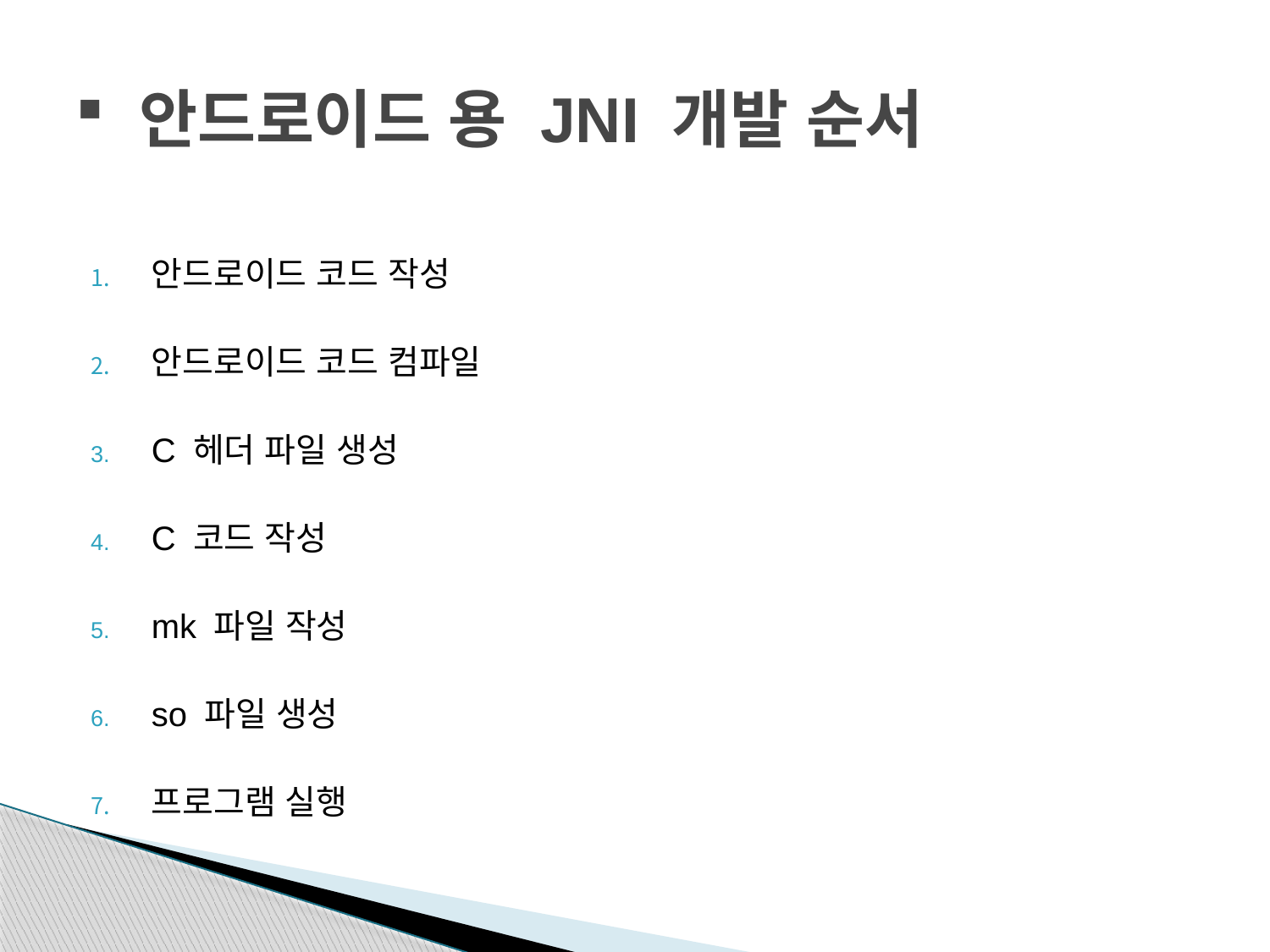

# 안드로이드 용 JNI 개발 순서
안드로이드 코드 작성
안드로이드 코드 컴파일
C 헤더 파일 생성
C 코드 작성
mk 파일 작성
so 파일 생성
프로그램 실행